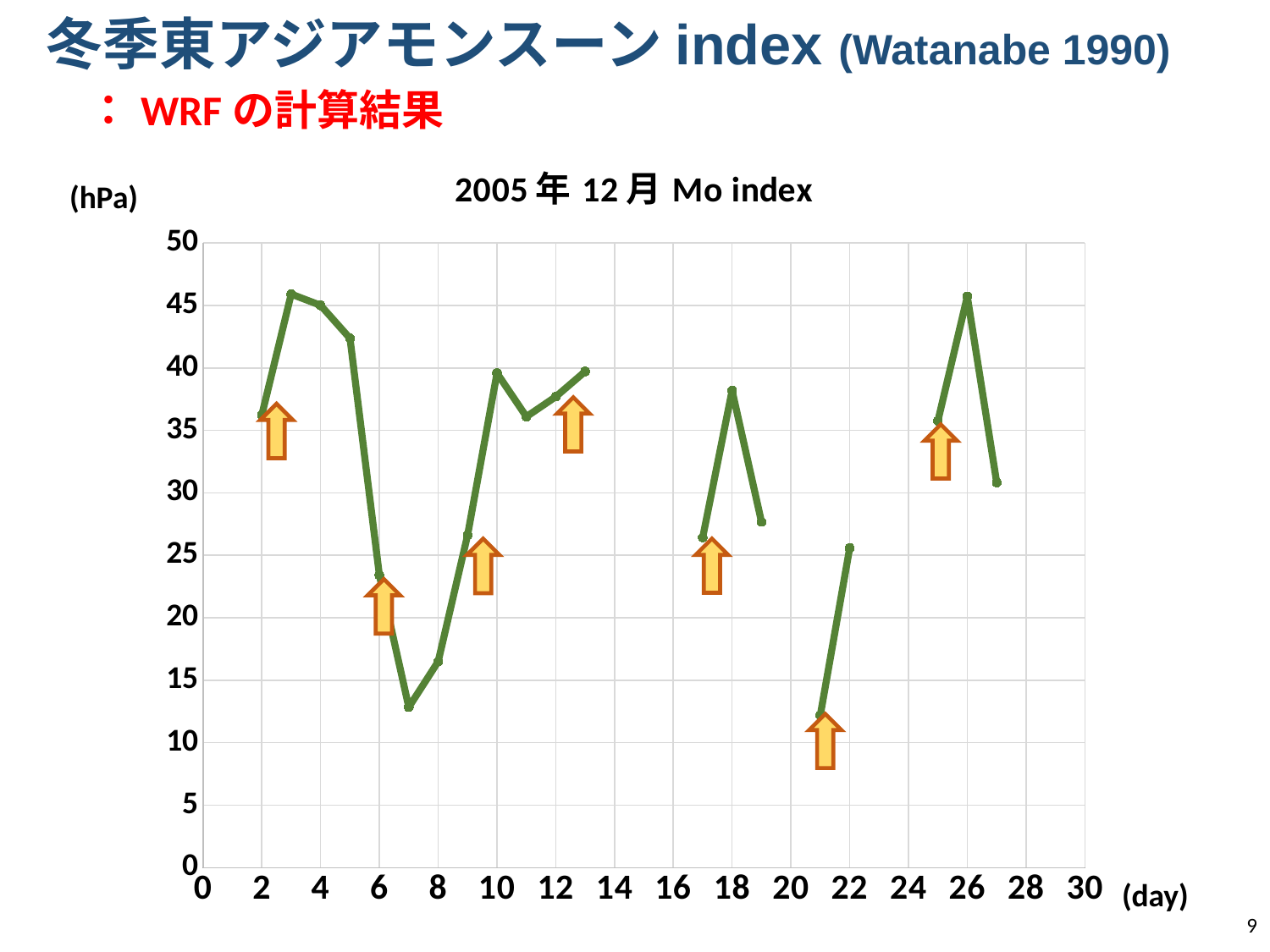

冬季東アジアモンスーンindex (Watanabe 1990)
：WRFの計算結果

### Chart: 2005年12月Mo index

| Category | Moindex |
|---|---|
(hPa)

(day)
9